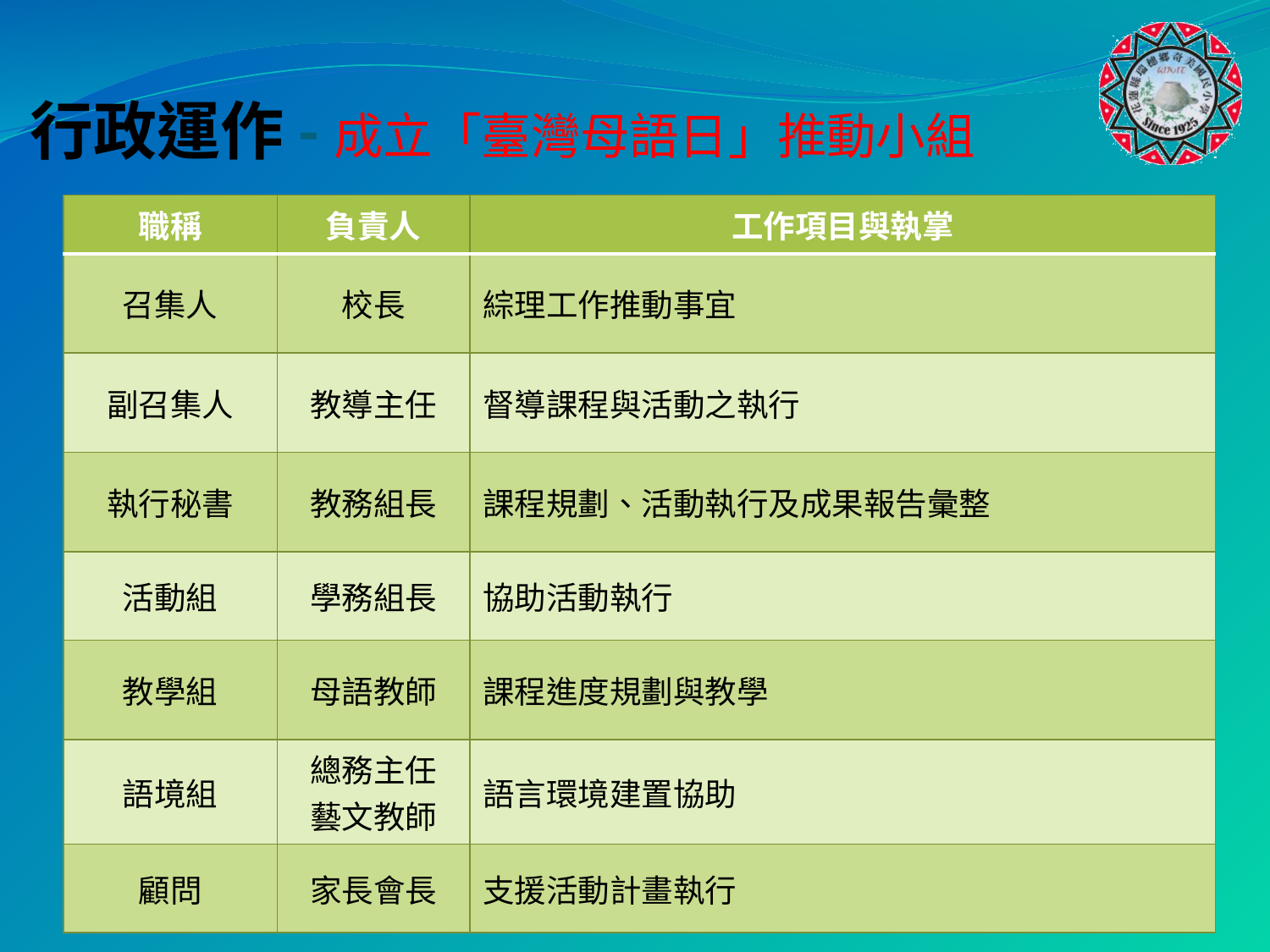

# 行政運作-成立「臺灣母語日」推動小組
| 職稱 | 負責人 | 工作項目與執掌 |
| --- | --- | --- |
| 召集人 | 校長 | 綜理工作推動事宜 |
| 副召集人 | 教導主任 | 督導課程與活動之執行 |
| 執行秘書 | 教務組長 | 課程規劃、活動執行及成果報告彙整 |
| 活動組 | 學務組長 | 協助活動執行 |
| 教學組 | 母語教師 | 課程進度規劃與教學 |
| 語境組 | 總務主任 藝文教師 | 語言環境建置協助 |
| 顧問 | 家長會長 | 支援活動計畫執行 |